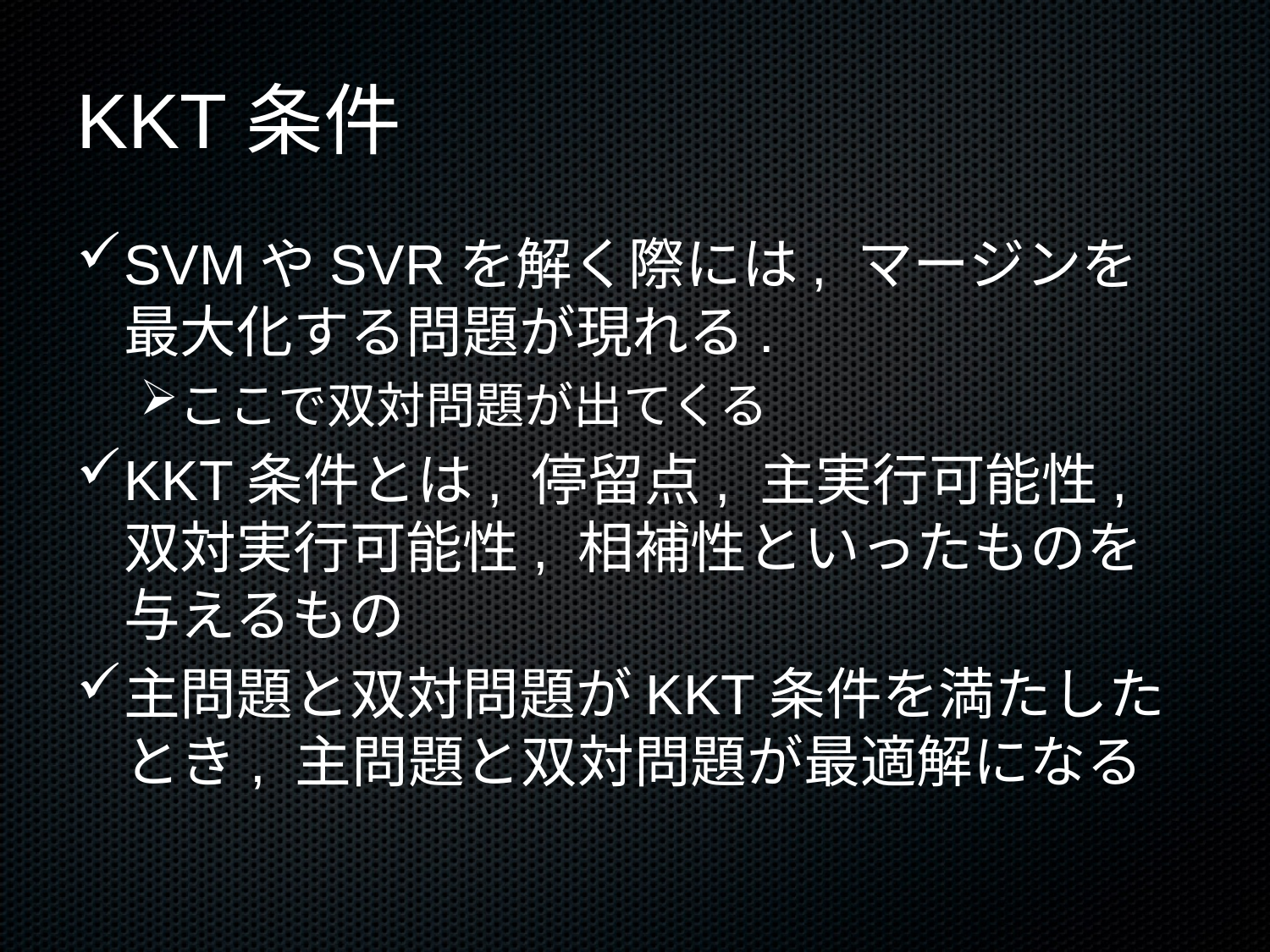

# KKT条件
SVMやSVRを解く際には, マージンを最大化する問題が現れる.
ここで双対問題が出てくる
KKT条件とは, 停留点, 主実行可能性, 双対実行可能性, 相補性といったものを与えるもの
主問題と双対問題がKKT条件を満たしたとき, 主問題と双対問題が最適解になる